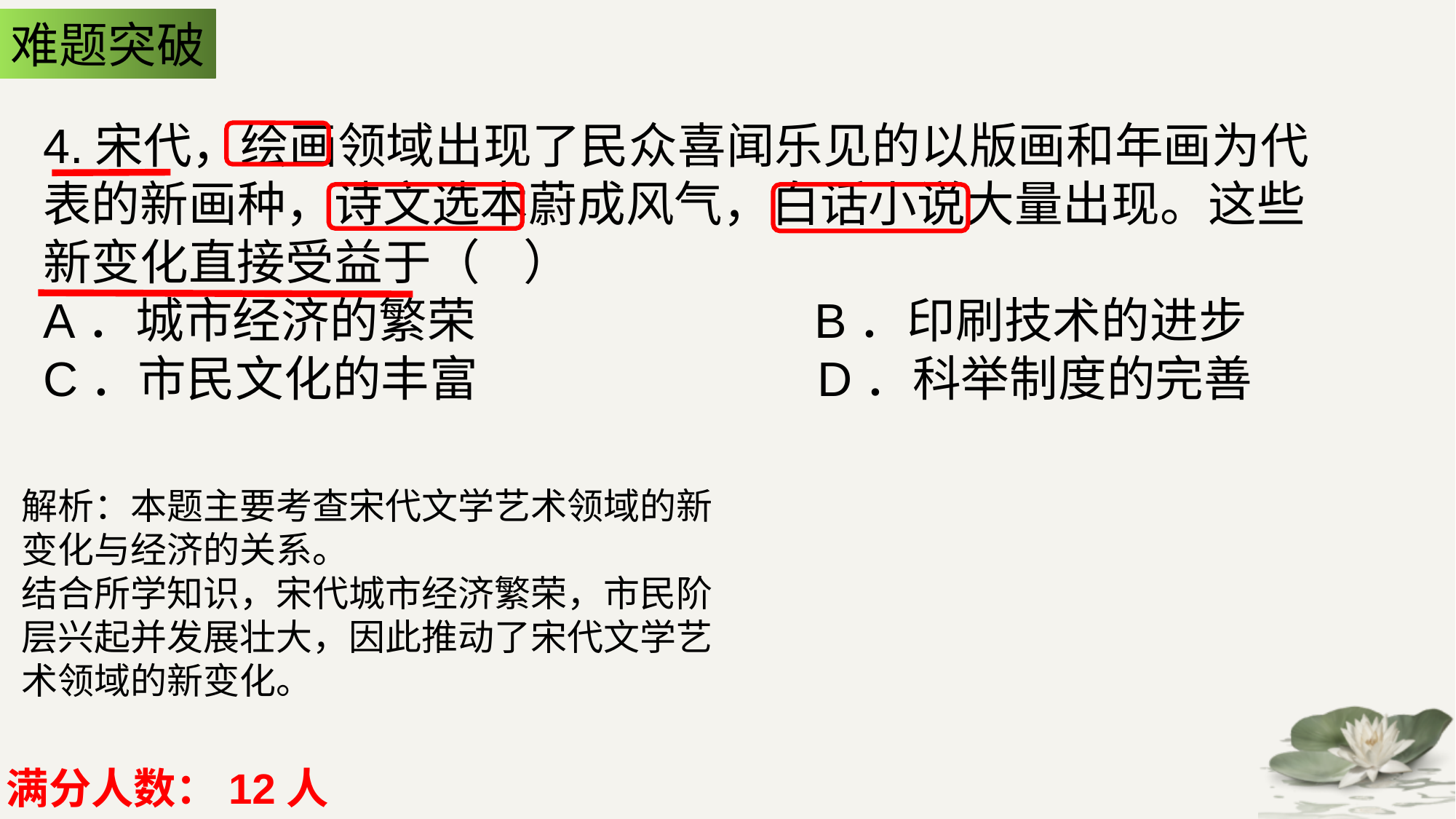

难题突破
4.宋代，绘画领域出现了民众喜闻乐见的以版画和年画为代表的新画种，诗文选本蔚成风气，白话小说大量出现。这些新变化直接受益于（    ）
A．城市经济的繁荣                              B．印刷技术的进步
C．市民文化的丰富                              D．科举制度的完善

解析：本题主要考查宋代文学艺术领域的新变化与经济的关系。
结合所学知识，宋代城市经济繁荣，市民阶层兴起并发展壮大，因此推动了宋代文学艺
术领域的新变化。
满分人数：12人